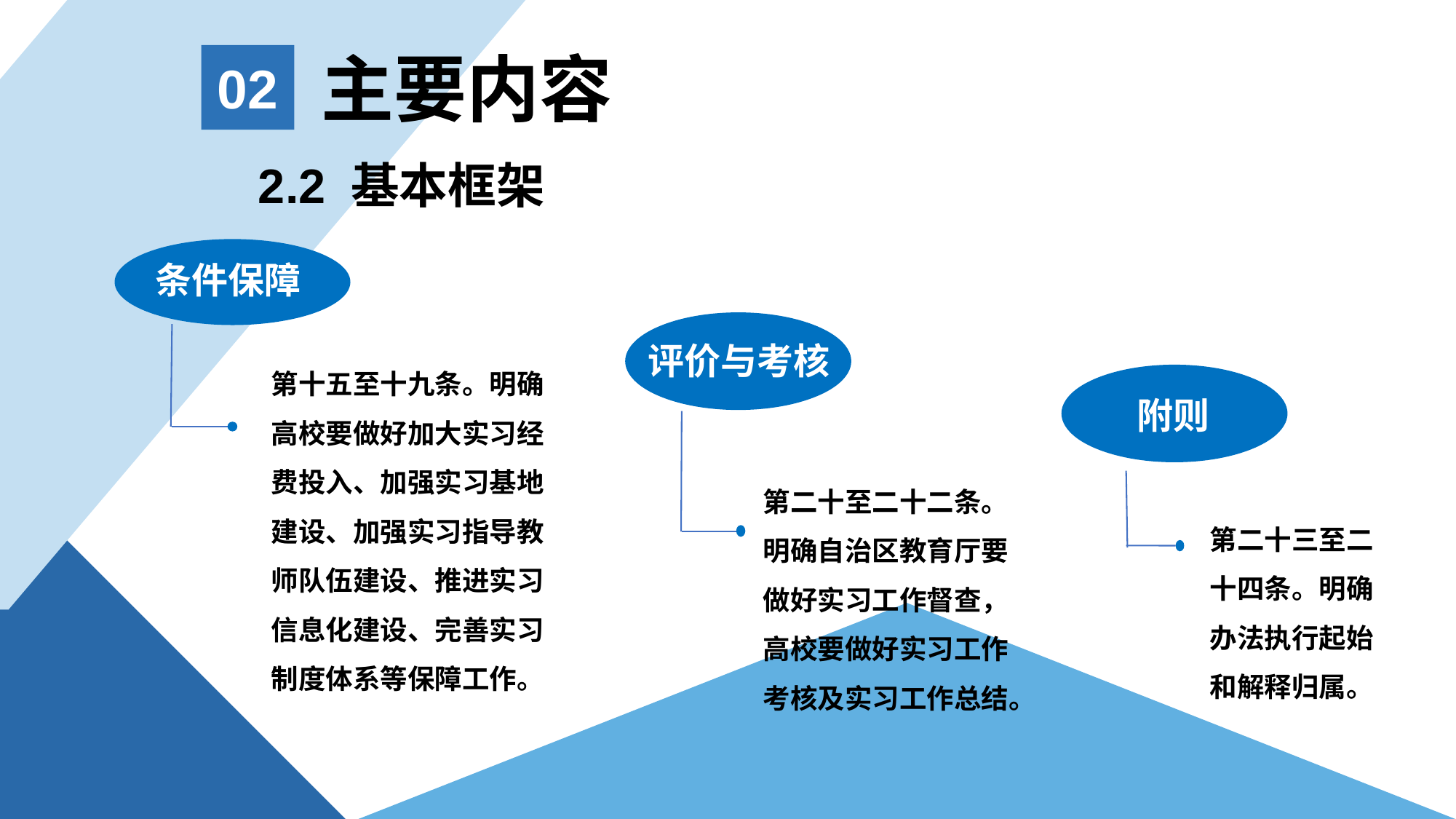

主要内容
02
  2.2 基本框架

条件保障

第十五至十九条。明确高校要做好加大实习经费投入、加强实习基地建设、加强实习指导教师队伍建设、推进实习信息化建设、完善实习制度体系等保障工作。

评价与考核

第二十至二十二条。明确自治区教育厅要做好实习工作督查，高校要做好实习工作考核及实习工作总结。

附则

第二十三至二十四条。明确办法执行起始和解释归属。